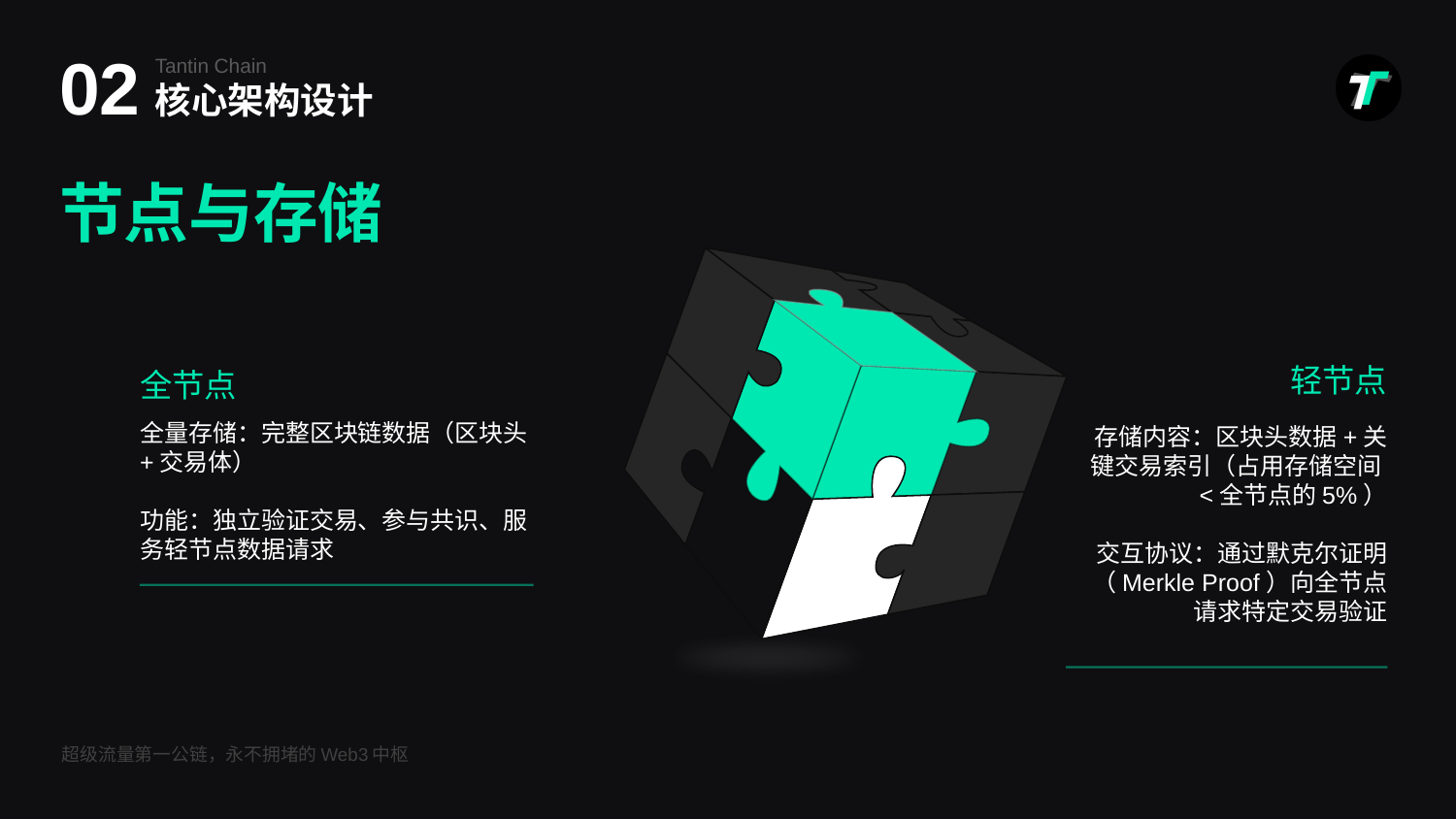

02
Tantin Chain
核心架构设计
节点与存储

轻节点
全节点

全量存储：完整区块链数据（区块头+交易体）

功能：独立验证交易、参与共识、服务轻节点数据请求

存储内容：区块头数据+关键交易索引（占用存储空间<全节点的5%）

交互协议：通过默克尔证明（Merkle Proof）向全节点请求特定交易验证